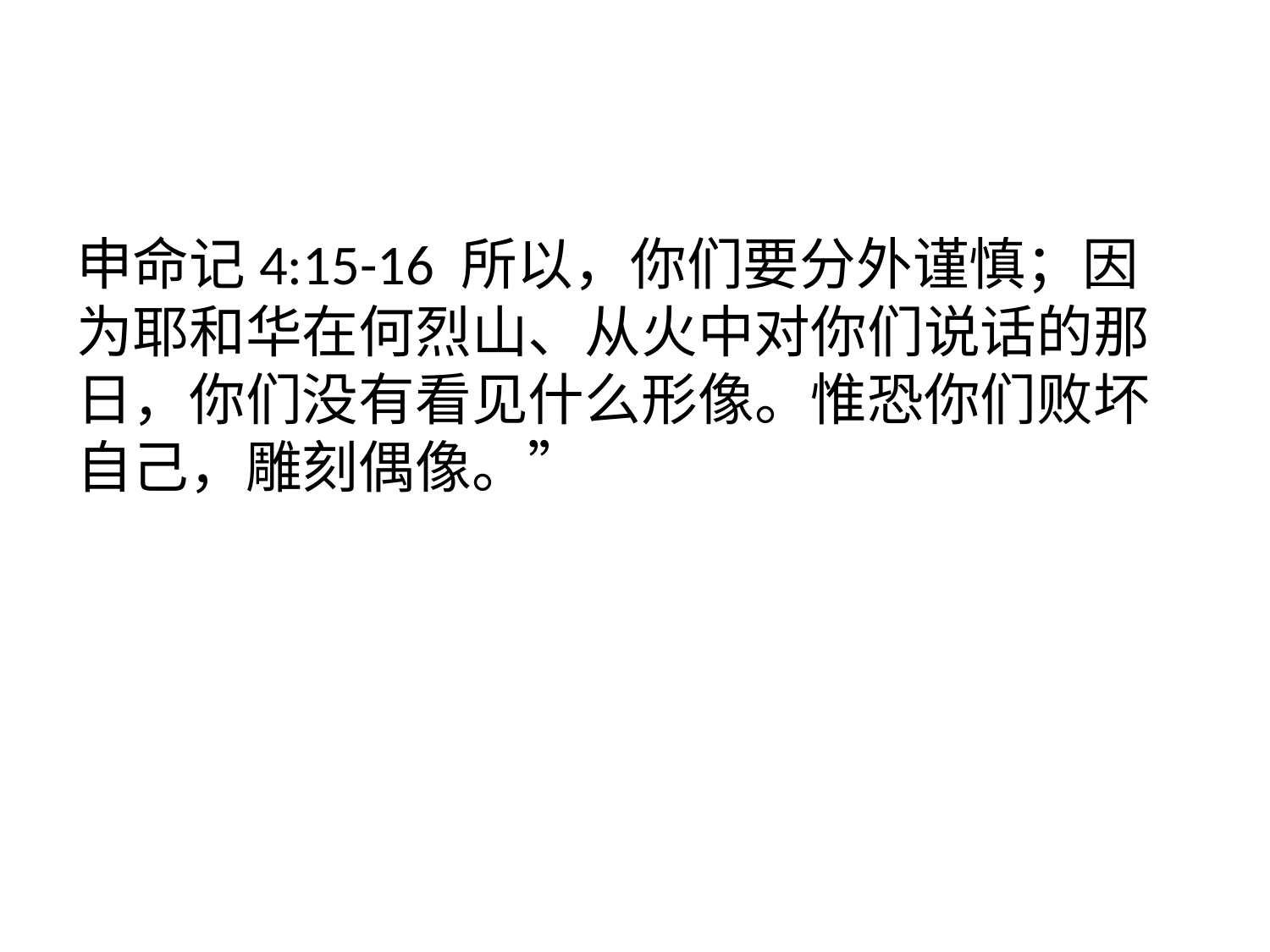

#
申命记4:15-16 所以，你们要分外谨慎；因为耶和华在何烈山、从火中对你们说话的那日，你们没有看见什么形像。惟恐你们败坏自己，雕刻偶像。”